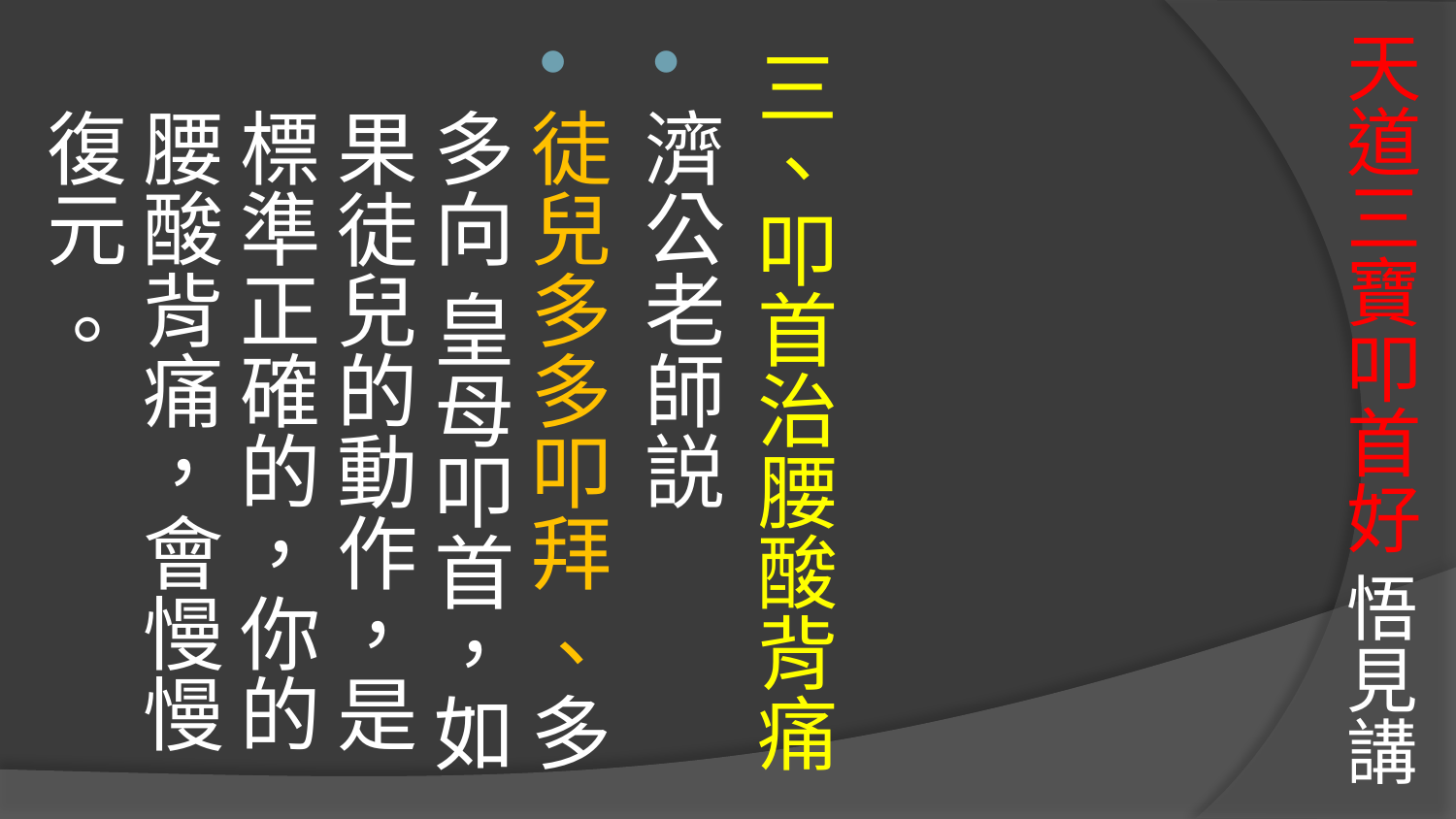

# 天道三寶叩首好 悟見講
三、叩首治腰酸背痛
濟公老師説
徒兒多多叩拜 、多多向 皇母叩首，如果徒兒的動作，是標準正確的，你的腰酸背痛，會慢慢復元 。